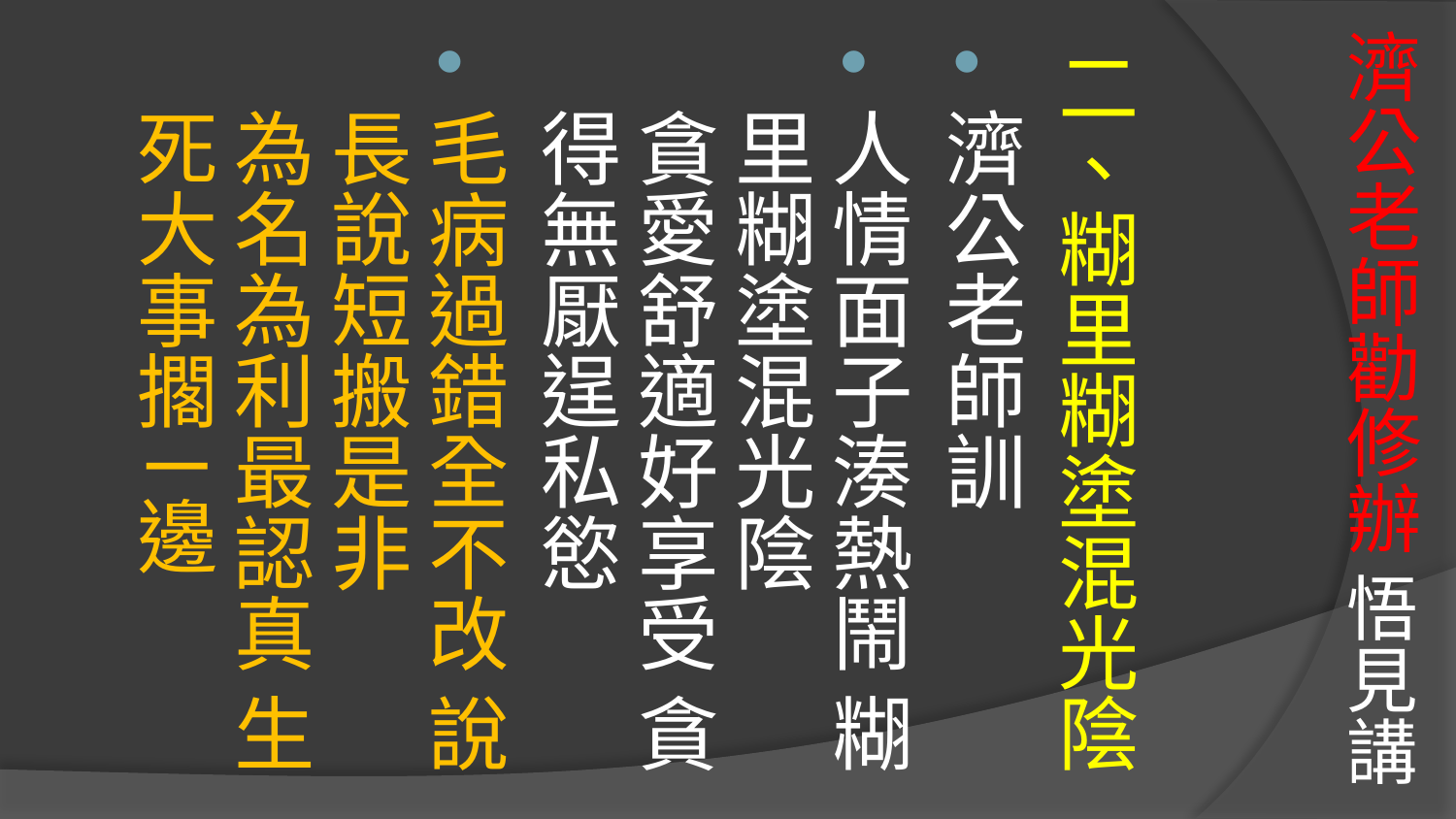

# 濟公老師勸修辦 悟見講
二、糊里糊塗混光陰
濟公老師訓
人情面子湊熱鬧 糊里糊塗混光陰
貪愛舒適好享受 貪得無厭逞私慾
毛病過錯全不改 說長說短搬是非
為名為利最認真 生死大事擱ㄧ邊